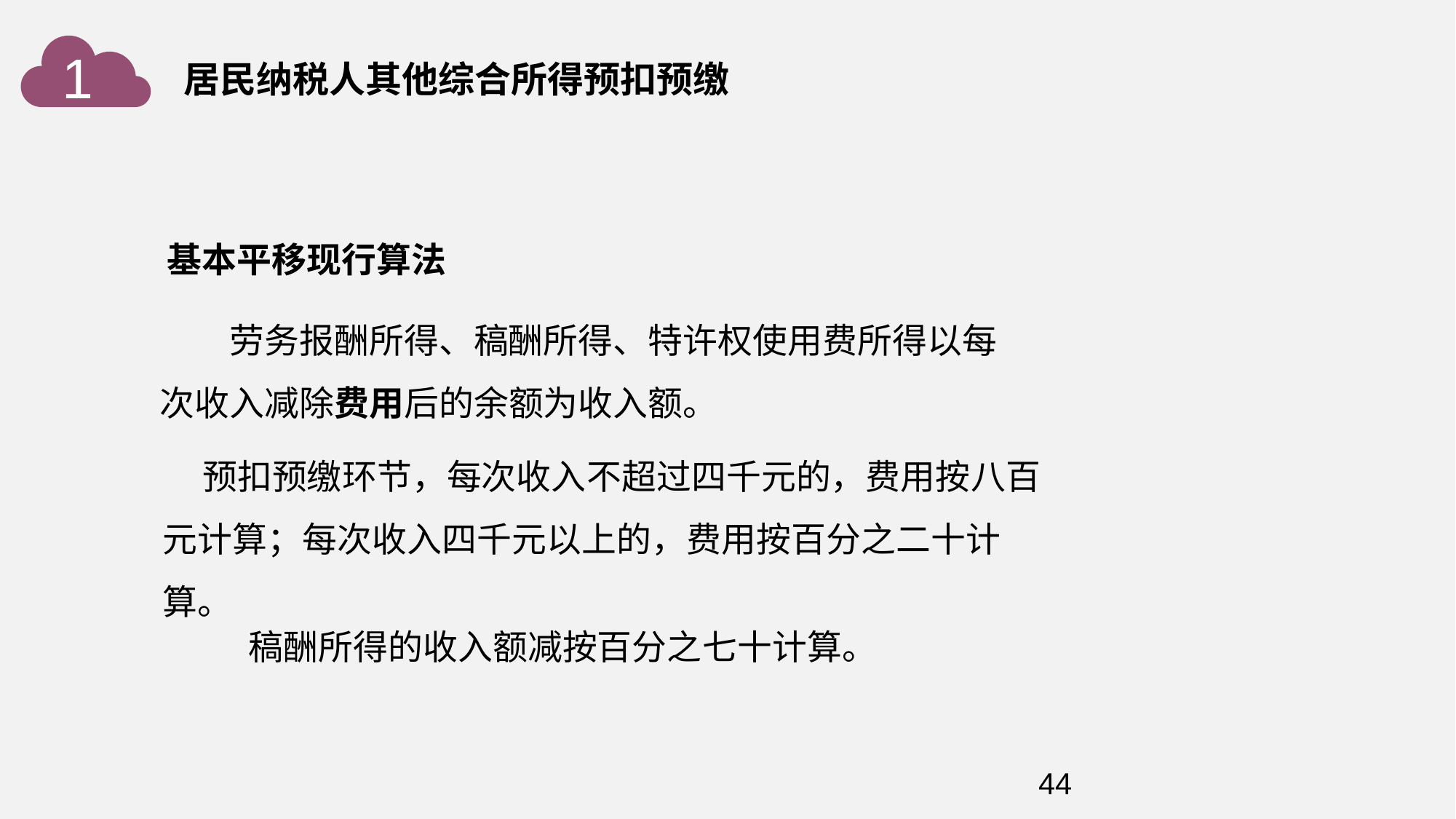

1

居民纳税人其他综合所得预扣预缴
基本平移现行算法
劳务报酬所得、稿酬所得、特许权使用费所得以每次收入减除费用后的余额为收入额。
    预扣预缴环节，每次收入不超过四千元的，费用按八百元计算；每次收入四千元以上的，费用按百分之二十计算。
稿酬所得的收入额减按百分之七十计算。
44